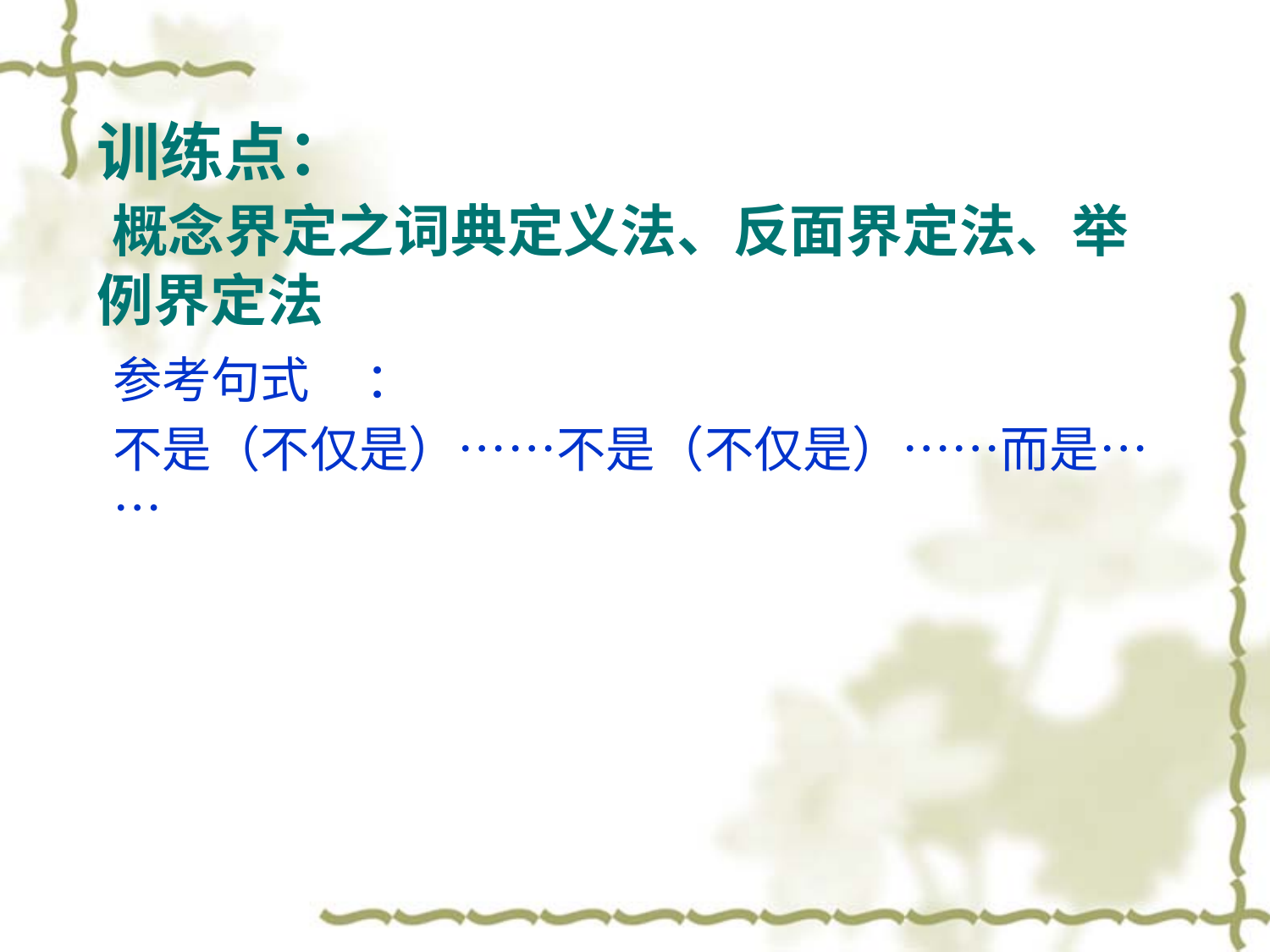

# 训练点： 概念界定之词典定义法、反面界定法、举例界定法
参考句式     ：
不是（不仅是）……不是（不仅是）……而是……